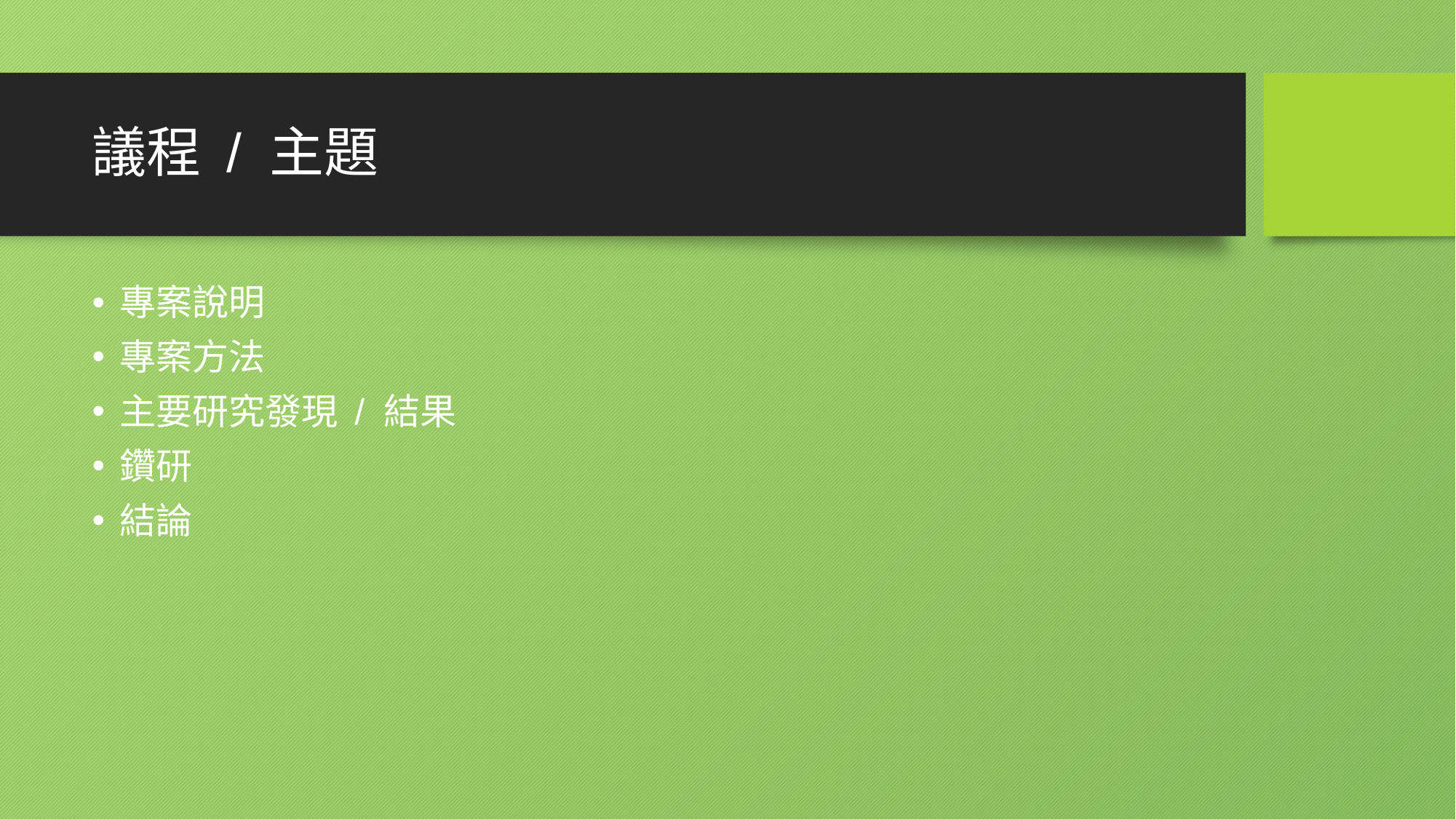

# 議程 / 主題
專案說明
專案方法
主要研究發現 / 結果
鑽研
結論